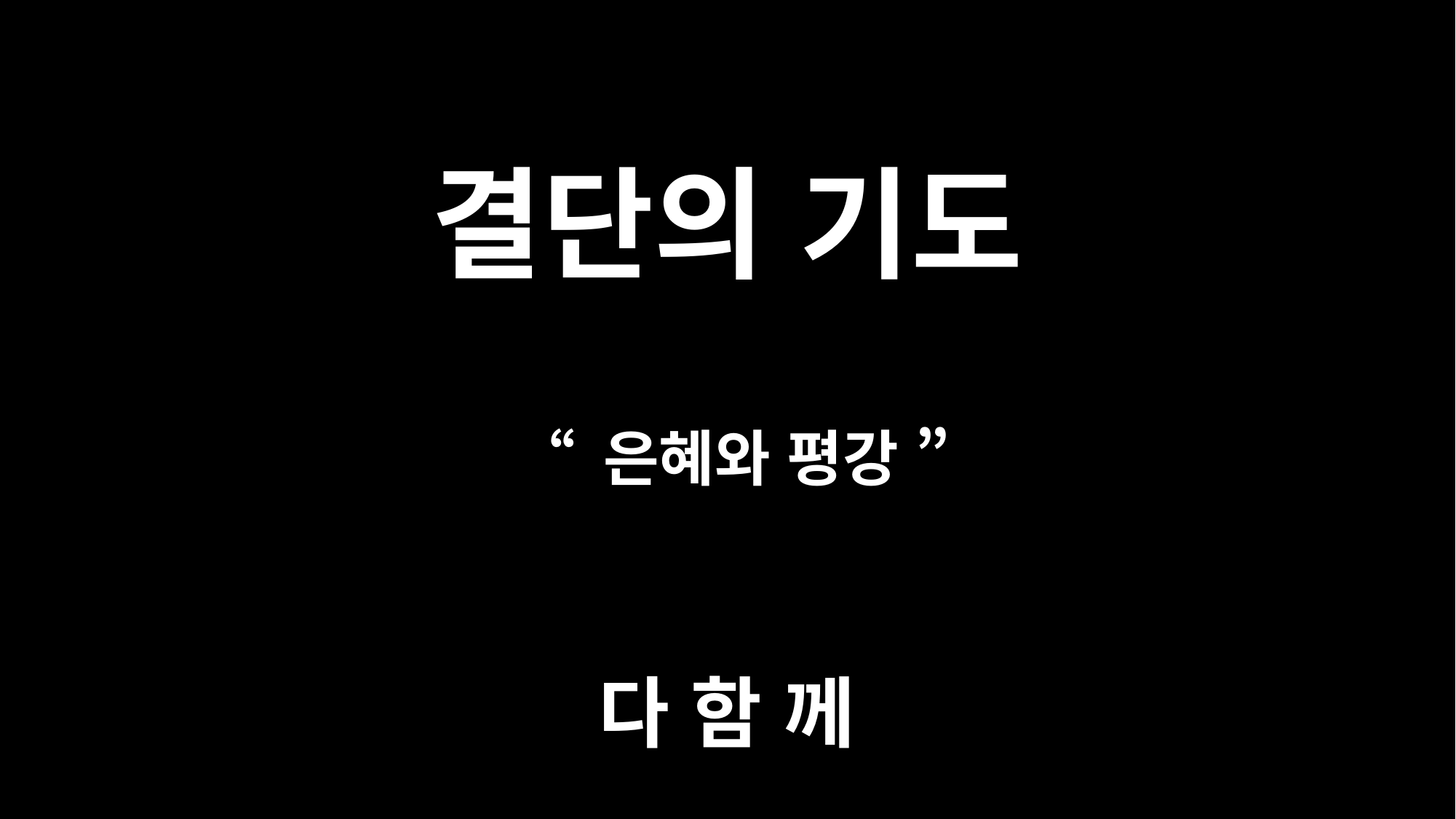

# 결단의 기도
“ 은혜와 평강 ”
다 함 께